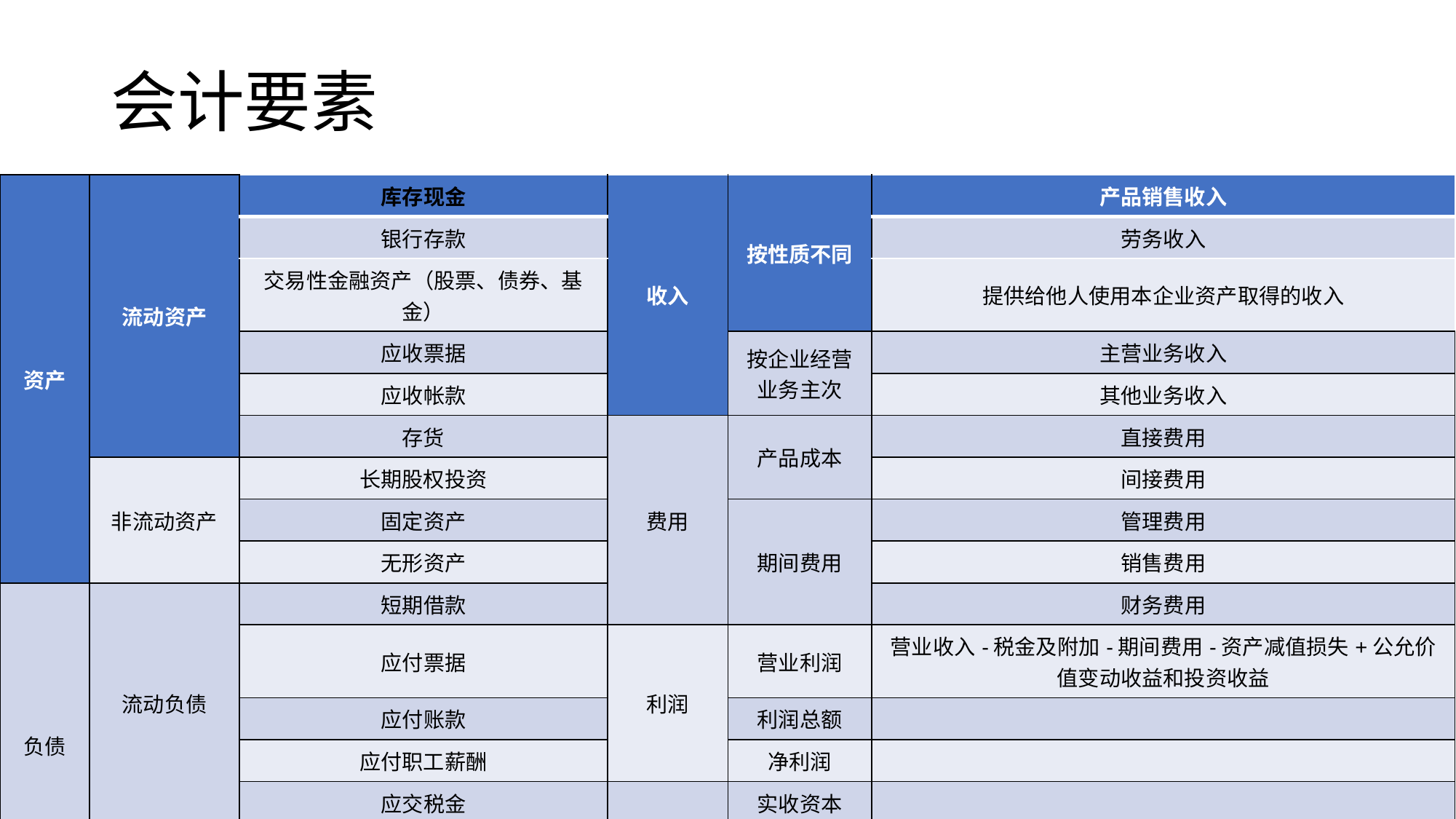

# 会计要素
| 资产 | 流动资产 | 库存现金 | 收入 | 按性质不同 | 产品销售收入 |
| --- | --- | --- | --- | --- | --- |
|  |  | 银行存款 |  | 按照性质不同 | 劳务收入 |
|  |  | 交易性金融资产（股票、债券、基金） | 收入 |  | 提供给他人使用本企业资产取得的收入 |
|  |  | 应收票据 |  | 按企业经营业务主次 | 主营业务收入 |
|  |  | 应收帐款 |  |  | 其他业务收入 |
|  |  | 存货 | 费用 | 产品成本 | 直接费用 |
|  | 非流动资产 | 长期股权投资 |  |  | 间接费用 |
|  |  | 固定资产 |  | 期间费用 | 管理费用 |
|  |  | 无形资产 |  |  | 销售费用 |
| 负债 | 流动负债 | 短期借款 |  |  | 财务费用 |
|  |  | 应付票据 | 利润 | 营业利润 | 营业收入-税金及附加-期间费用-资产减值损失+公允价值变动收益和投资收益 |
|  |  | 应付账款 |  | 利润总额 |  |
|  |  | 应付职工薪酬 |  | 净利润 |  |
|  |  | 应交税金 | 所有者权益 | 实收资本 |  |
|  | 非流动负债 | 长期借款 |  | 资本公积 |  |
|  |  | 应付债券 |  | 盈余公积 |  |
|  |  |  |  | 未分配利润 |  |